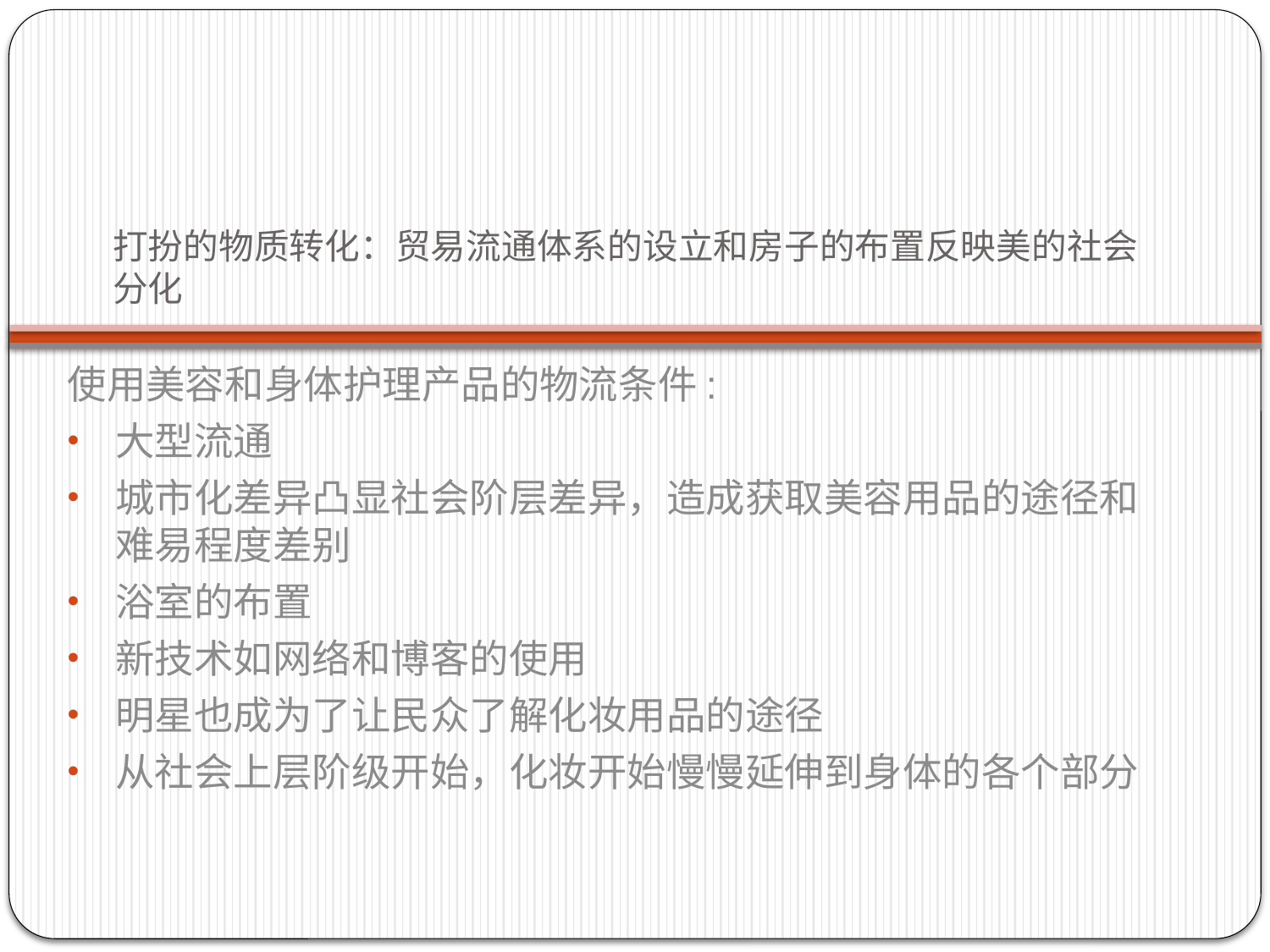

# 打扮的物质转化：贸易流通体系的设立和房子的布置反映美的社会分化
使用美容和身体护理产品的物流条件:
大型流通
城市化差异凸显社会阶层差异，造成获取美容用品的途径和难易程度差别
浴室的布置
新技术如网络和博客的使用
明星也成为了让民众了解化妆用品的途径
从社会上层阶级开始，化妆开始慢慢延伸到身体的各个部分